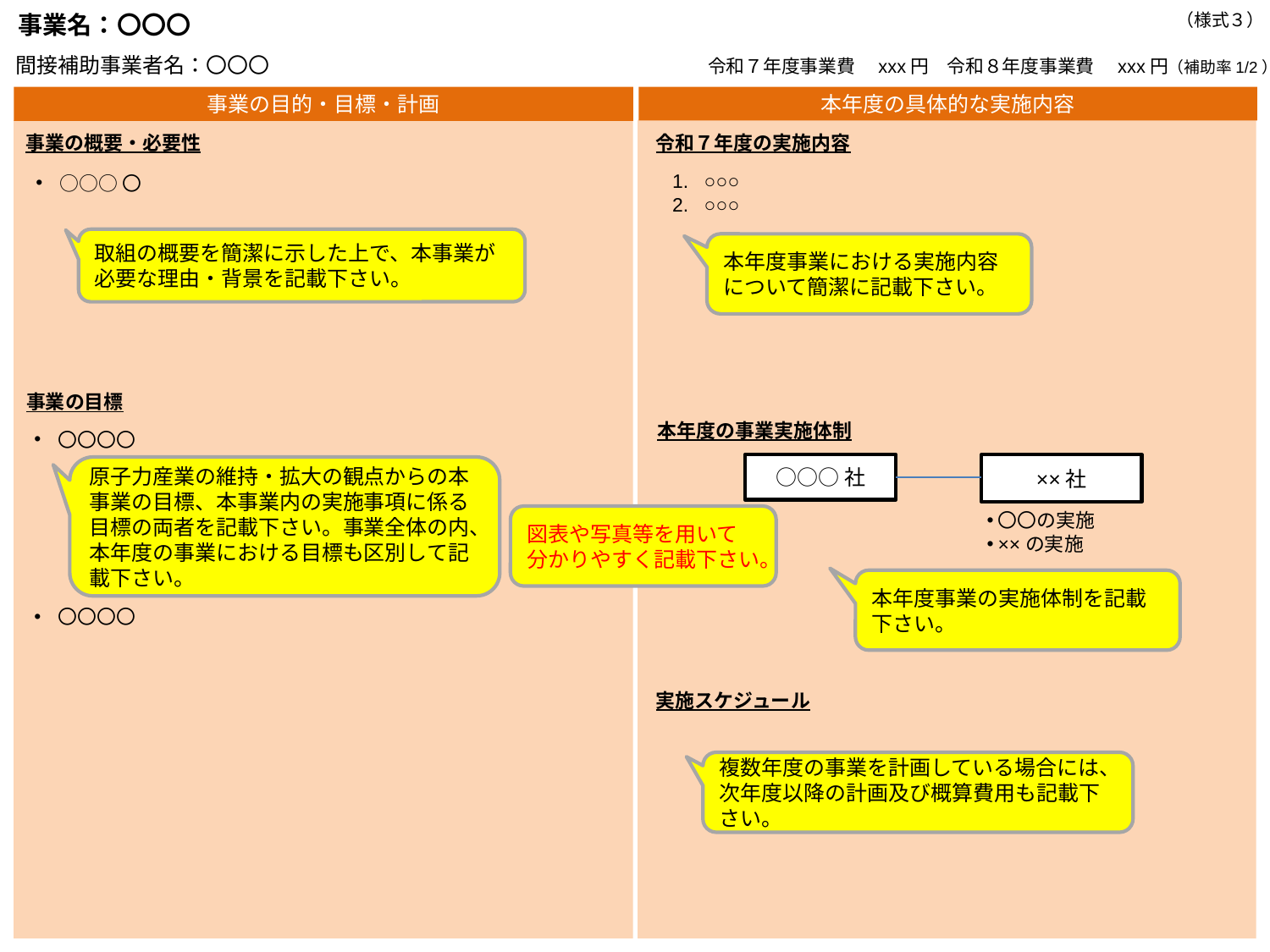

（様式３）
事業名：〇〇〇
間接補助事業者名：〇〇〇
令和７年度事業費　xxx円　令和８年度事業費　xxx円（補助率1/2）
事業名、事業者名、事業費（補助事業に要する経費）を記載下さい。
単年度事業の場合は「令和８年度事業費　〇〇円」を削除して下さい。
事業の目的・目標・計画

本年度の具体的な実施内容

令和７年度の実施内容
事業の概要・必要性
○○○
○○○
○○○〇
取組の概要を簡潔に示した上で、本事業が必要な理由・背景を記載下さい。
本年度事業における実施内容について簡潔に記載下さい。
事業の目標
本年度の事業実施体制
○○○社
××社
〇〇〇〇
原子力産業の維持・拡大の観点からの本事業の目標、本事業内の実施事項に係る目標の両者を記載下さい。事業全体の内、本年度の事業における目標も区別して記載下さい。
〇〇の実施
××の実施
図表や写真等を用いて
分かりやすく記載下さい。
本年度事業の実施体制を記載下さい。
〇〇〇〇
実施スケジュール
複数年度の事業を計画している場合には、次年度以降の計画及び概算費用も記載下さい。